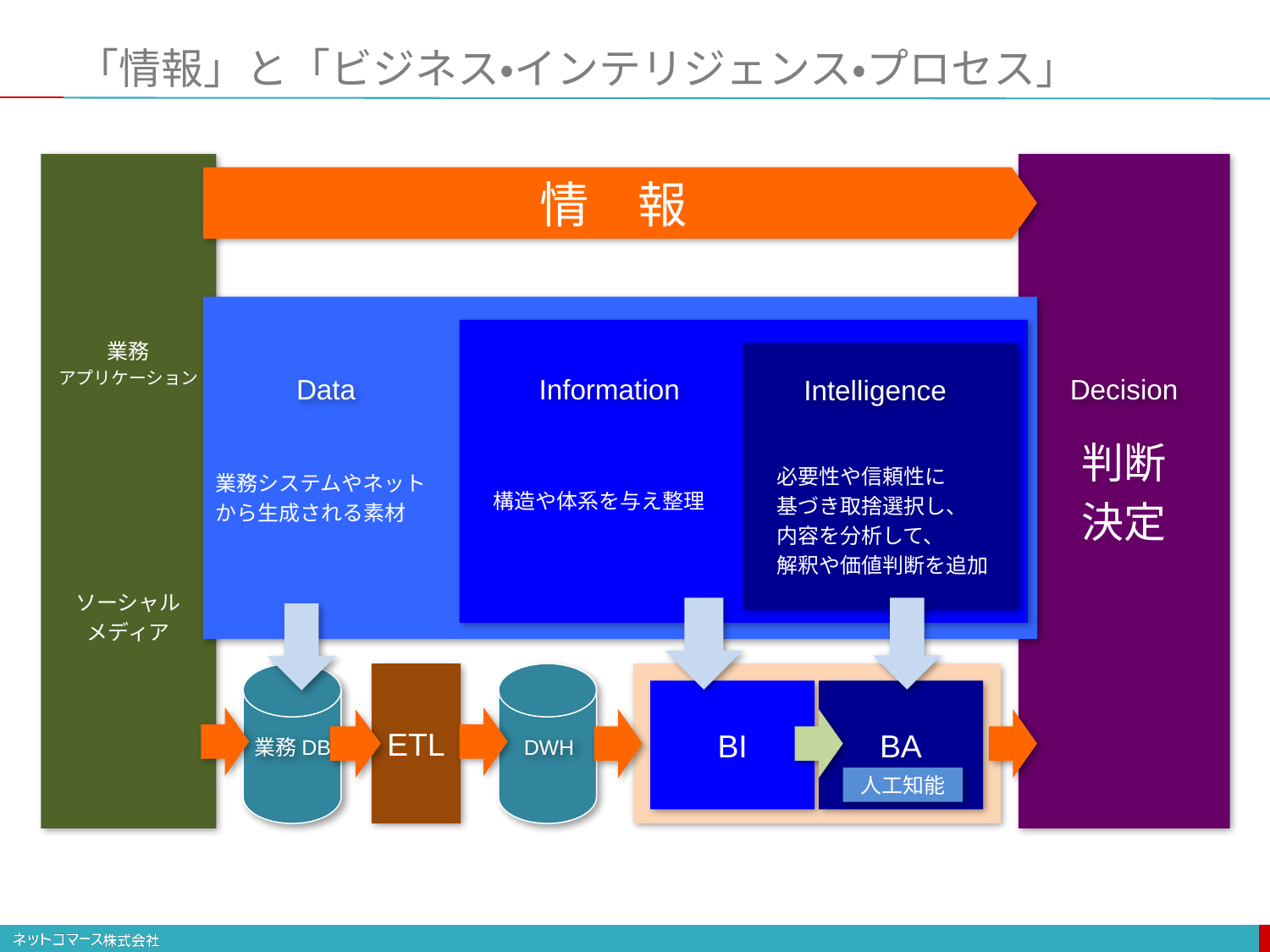

# 「情報」と「ビジネス・インテリジェンス・プロセス」
業務
アプリケーション

ソーシャル
メディア
判断
決定
情　報

業務システムやネット
から生成される素材

　構造や体系を与え整理

　必要性や信頼性に
　基づき取捨選択し、
　内容を分析して、
　解釈や価値判断を追加
Data
Information
Decision
Intelligence

ETL

BI
BA

業務DB
DWH
人工知能